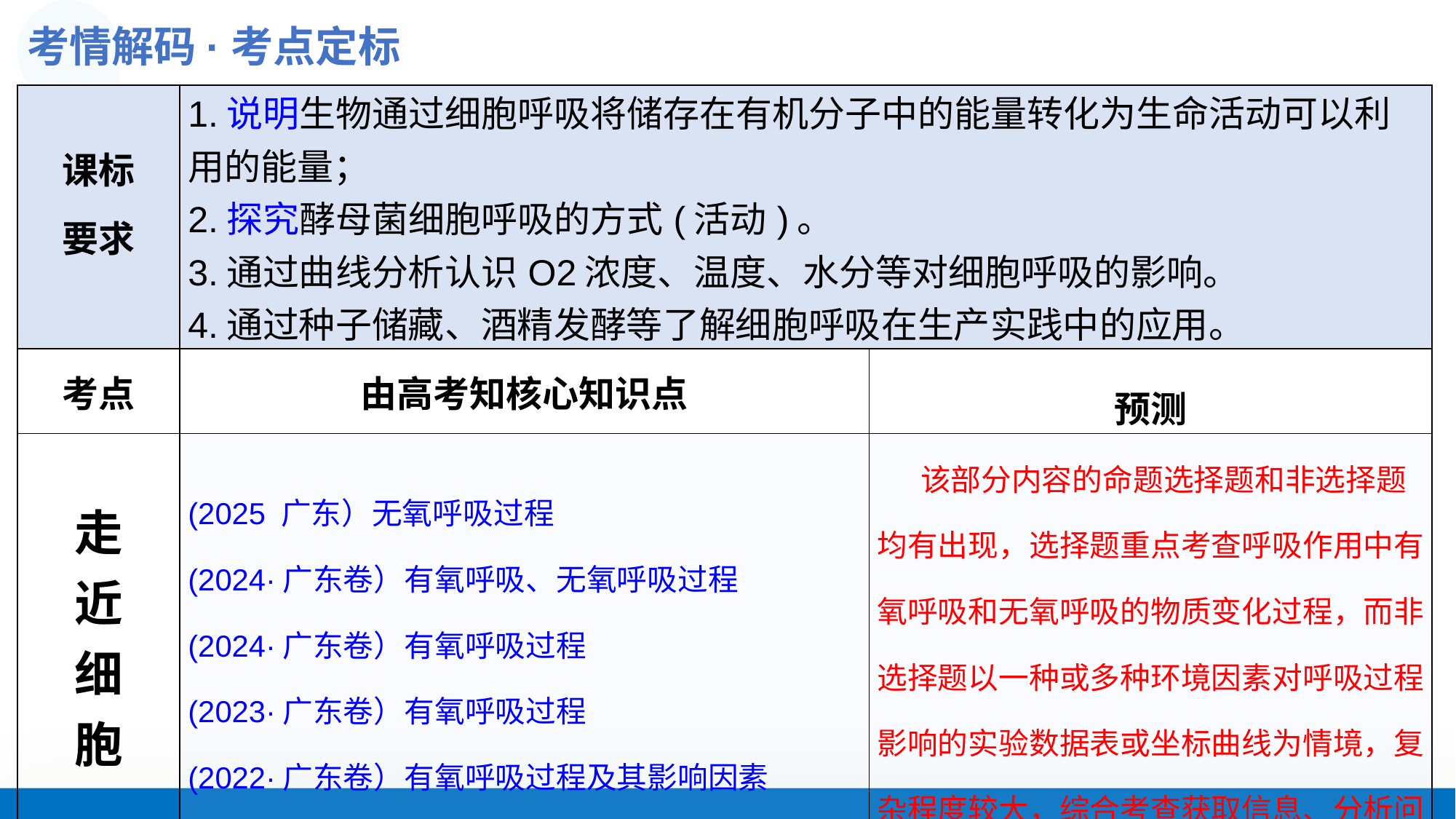

考情解码·考点定标
| 课标 要求 | 1.说明生物通过细胞呼吸将储存在有机分子中的能量转化为生命活动可以利用的能量； 2.探究酵母菌细胞呼吸的方式(活动)。 3.通过曲线分析认识O2浓度、温度、水分等对细胞呼吸的影响。 4.通过种子储藏、酒精发酵等了解细胞呼吸在生产实践中的应用。 |  |
| --- | --- | --- |
| 考点 | 由高考知核心知识点 | 预测 |
| 走 近 细 胞 | (2025 广东）无氧呼吸过程 (2024·广东卷）有氧呼吸、无氧呼吸过程 (2024·广东卷）有氧呼吸过程 (2023·广东卷）有氧呼吸过程 (2022·广东卷）有氧呼吸过程及其影响因素 | 该部分内容的命题选择题和非选择题均有出现，选择题重点考查呼吸作用中有氧呼吸和无氧呼吸的物质变化过程，而非选择题以一种或多种环境因素对呼吸过程影响的实验数据表或坐标曲线为情境，复杂程度较大，综合考查获取信息、分析问题的能力。 |